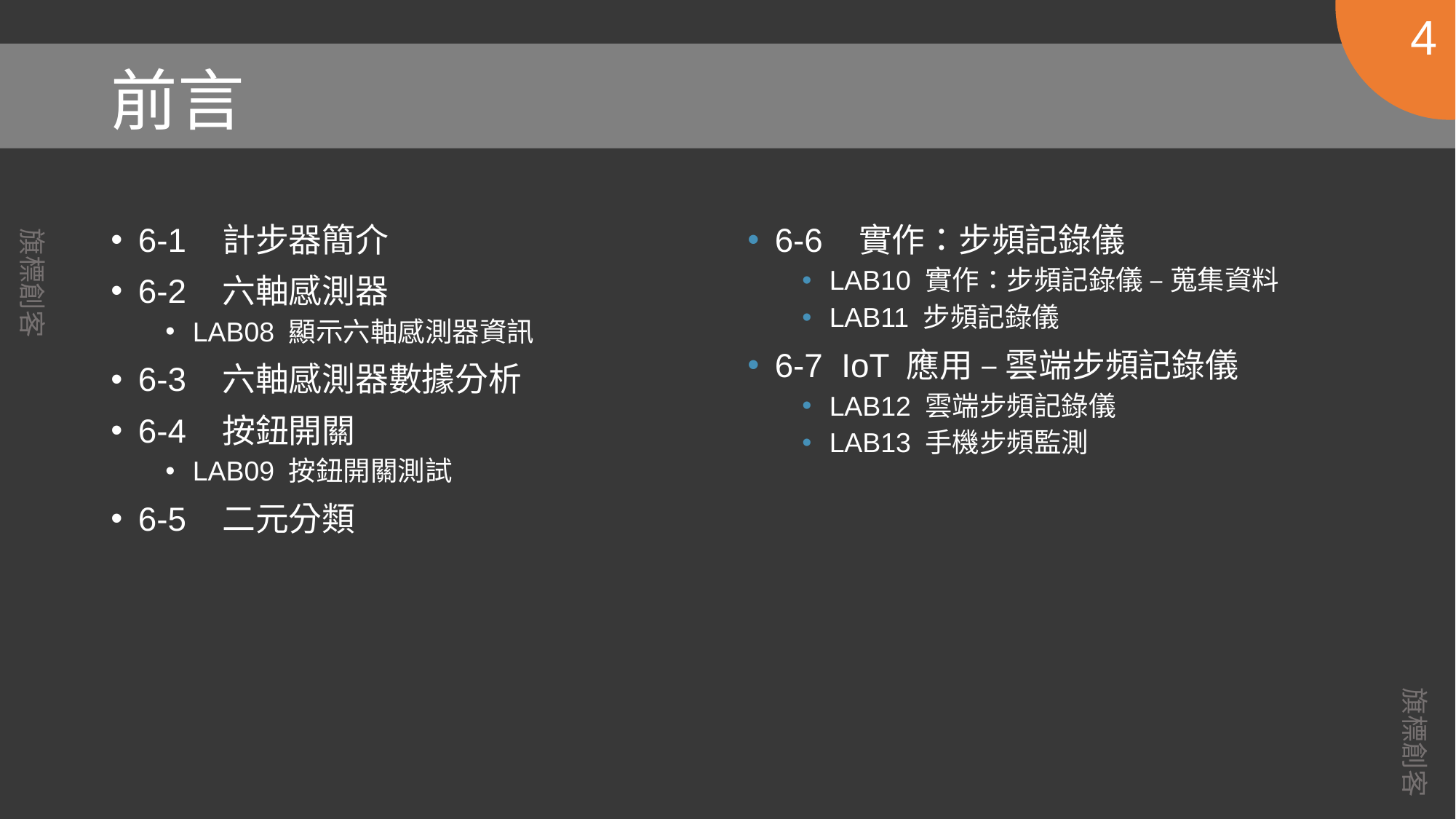

4
# 前言
6-1   計步器簡介
6-2   六軸感測器
LAB08 顯示六軸感測器資訊
6-3   六軸感測器數據分析
6-4   按鈕開關
LAB09 按鈕開關測試
6-5   二元分類
6-6   實作：步頻記錄儀
LAB10 實作：步頻記錄儀 – 蒐集資料
LAB11 步頻記錄儀
6-7  IoT 應用 – 雲端步頻記錄儀
LAB12 雲端步頻記錄儀
LAB13 手機步頻監測